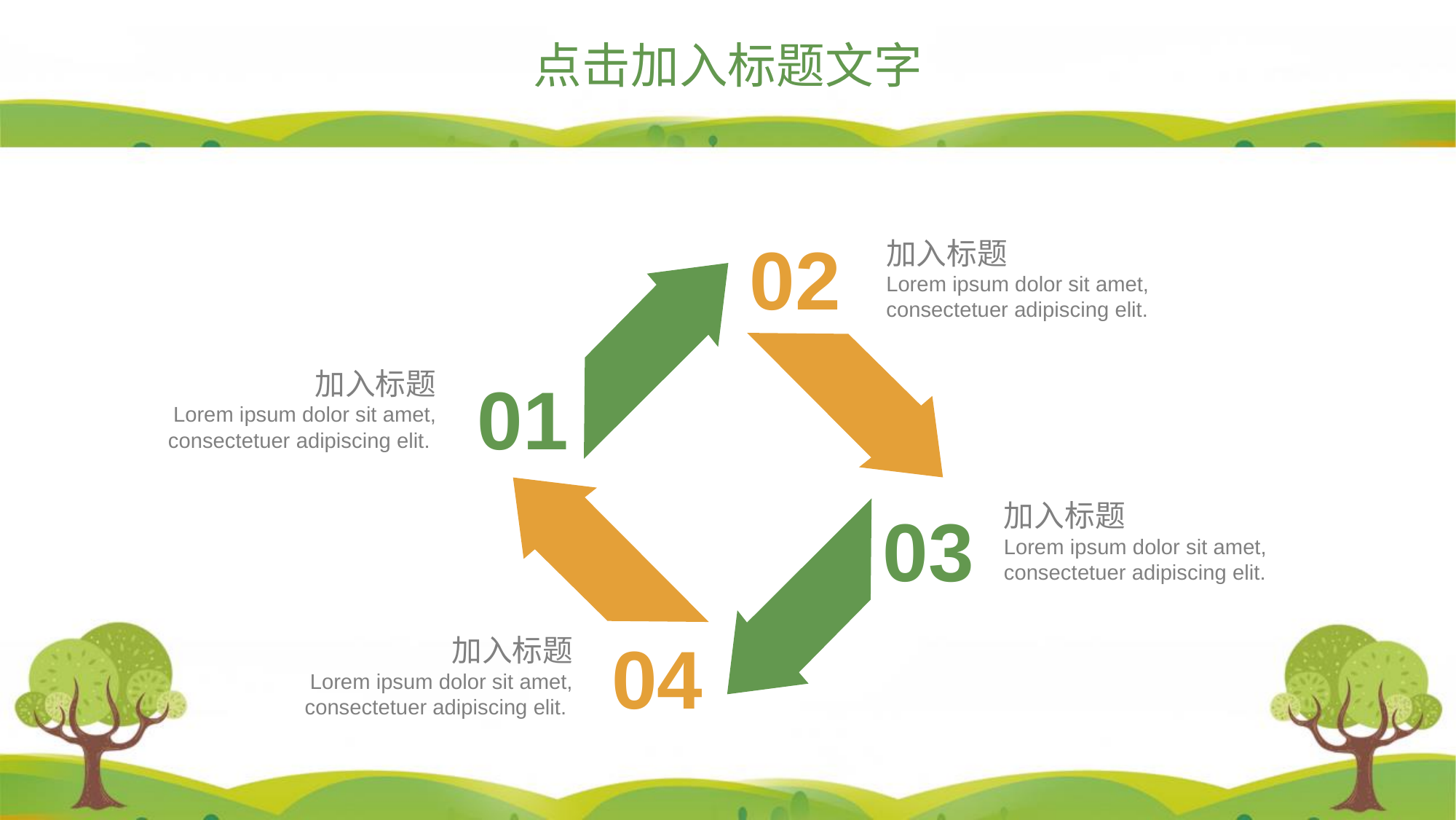

点击加入标题文字
02
加入标题
Lorem ipsum dolor sit amet, consectetuer adipiscing elit.

加入标题
Lorem ipsum dolor sit amet, consectetuer adipiscing elit.
01

加入标题
Lorem ipsum dolor sit amet, consectetuer adipiscing elit.
03

04
加入标题
Lorem ipsum dolor sit amet, consectetuer adipiscing elit.